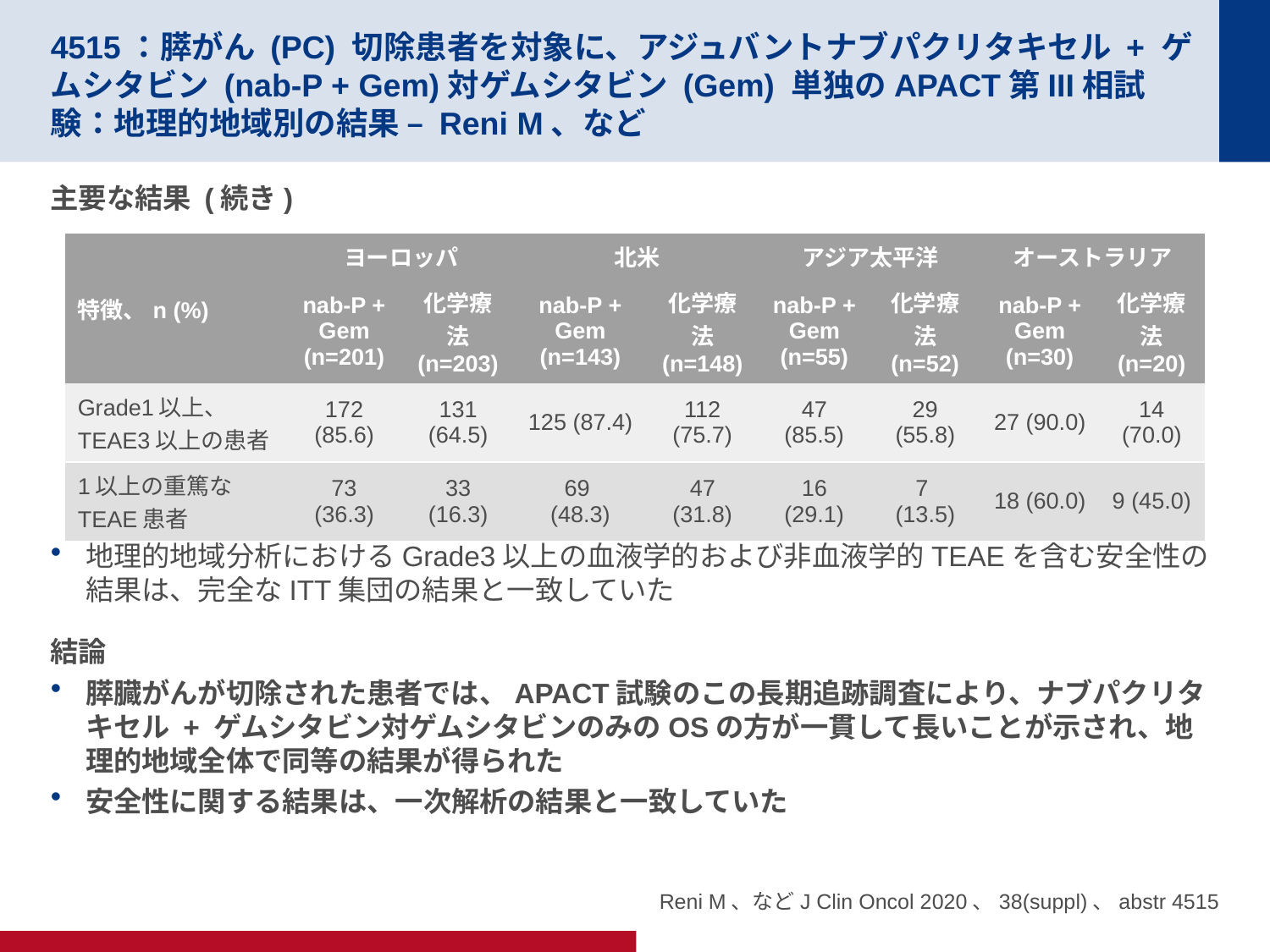

# 4515：膵がん (PC) 切除患者を対象に、アジュバントナブパクリタキセル + ゲムシタビン (nab-P + Gem)対ゲムシタビン (Gem) 単独のAPACT第III相試験：地理的地域別の結果 – Reni M、など
主要な結果 (続き)
地理的地域分析におけるGrade3以上の血液学的および非血液学的TEAEを含む安全性の結果は、完全なITT集団の結果と一致していた
結論
膵臓がんが切除された患者では、APACT試験のこの長期追跡調査により、ナブパクリタキセル + ゲムシタビン対ゲムシタビンのみのOSの方が一貫して長いことが示され、地理的地域全体で同等の結果が得られた
安全性に関する結果は、一次解析の結果と一致していた
| 特徴、n (%) | ヨーロッパ |  | 北米 |  | アジア太平洋 |  | オーストラリア |  |
| --- | --- | --- | --- | --- | --- | --- | --- | --- |
|  | nab-P + Gem (n=201) | 化学療法 (n=203) | nab-P + Gem (n=143) | 化学療法 (n=148) | nab-P + Gem (n=55) | 化学療法 (n=52) | nab-P + Gem (n=30) | 化学療法 (n=20) |
| Grade1以上、 TEAE3以上の患者 | 172 (85.6) | 131 (64.5) | 125 (87.4) | 112 (75.7) | 47 (85.5) | 29 (55.8) | 27 (90.0) | 14 (70.0) |
| 1以上の重篤なTEAE患者 | 73 (36.3) | 33 (16.3) | 69 (48.3) | 47 (31.8) | 16 (29.1) | 7 (13.5) | 18 (60.0) | 9 (45.0) |
Reni M、などJ Clin Oncol 2020、38(suppl)、abstr 4515